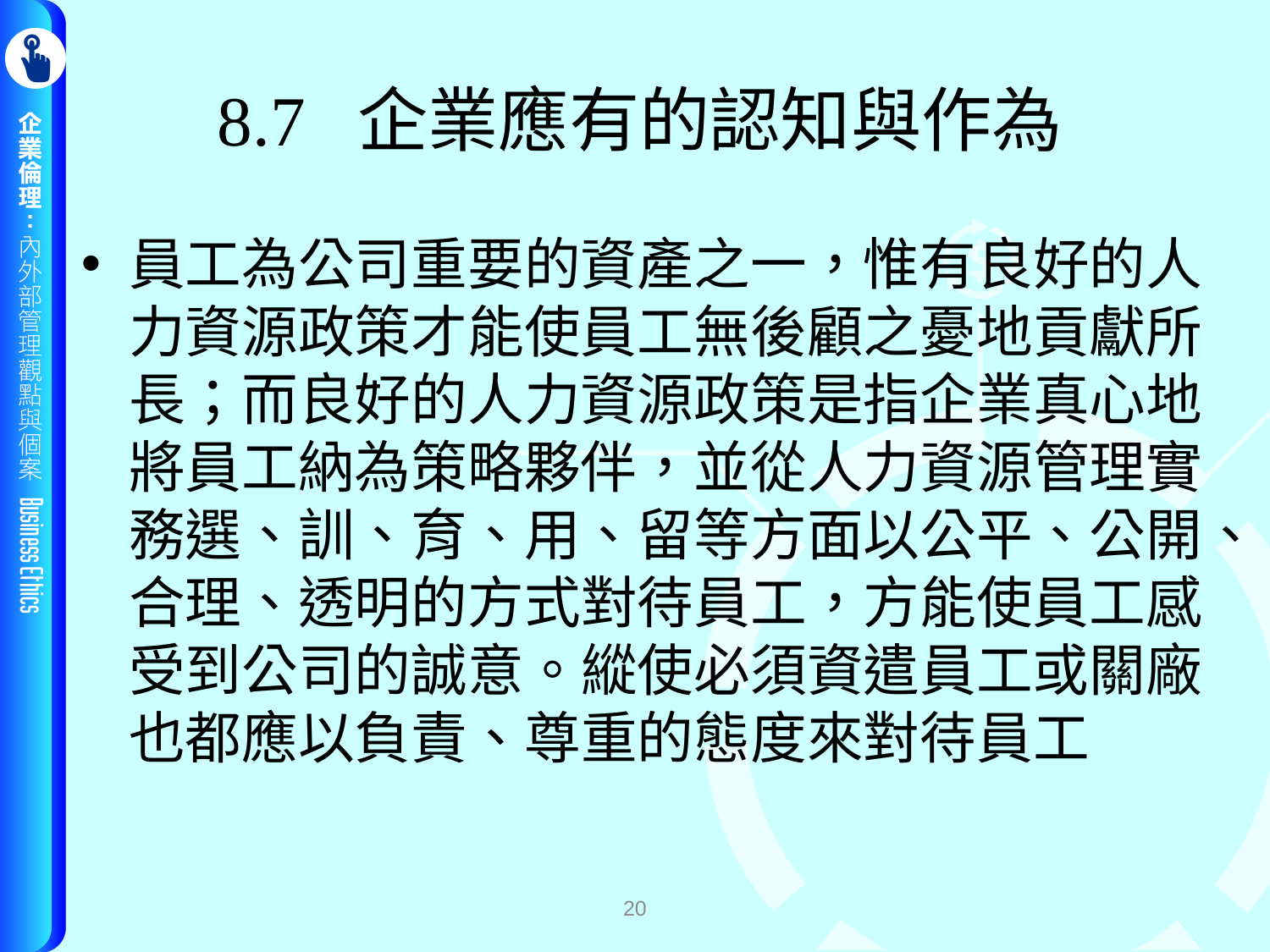

# 8.7  企業應有的認知與作為
員工為公司重要的資產之一，惟有良好的人力資源政策才能使員工無後顧之憂地貢獻所長；而良好的人力資源政策是指企業真心地將員工納為策略夥伴，並從人力資源管理實務選、訓、育、用、留等方面以公平、公開、合理、透明的方式對待員工，方能使員工感受到公司的誠意。縱使必須資遣員工或關廠也都應以負責、尊重的態度來對待員工
20